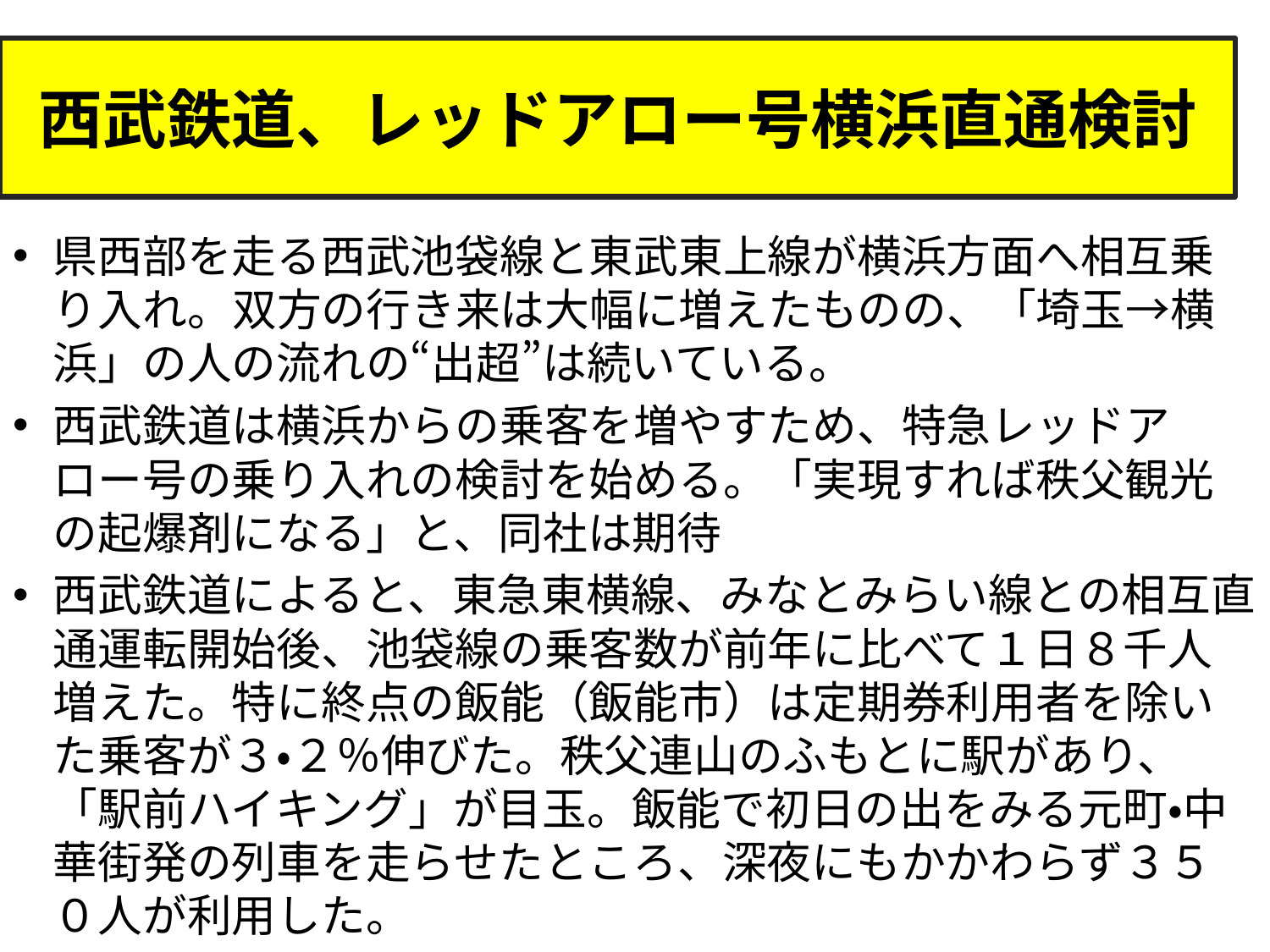

# 西武鉄道、レッドアロー号横浜直通検討
県西部を走る西武池袋線と東武東上線が横浜方面へ相互乗り入れ。双方の行き来は大幅に増えたものの、「埼玉→横浜」の人の流れの“出超”は続いている。
西武鉄道は横浜からの乗客を増やすため、特急レッドアロー号の乗り入れの検討を始める。「実現すれば秩父観光の起爆剤になる」と、同社は期待
西武鉄道によると、東急東横線、みなとみらい線との相互直通運転開始後、池袋線の乗客数が前年に比べて１日８千人増えた。特に終点の飯能（飯能市）は定期券利用者を除いた乗客が３・２％伸びた。秩父連山のふもとに駅があり、「駅前ハイキング」が目玉。飯能で初日の出をみる元町・中華街発の列車を走らせたところ、深夜にもかかわらず３５０人が利用した。